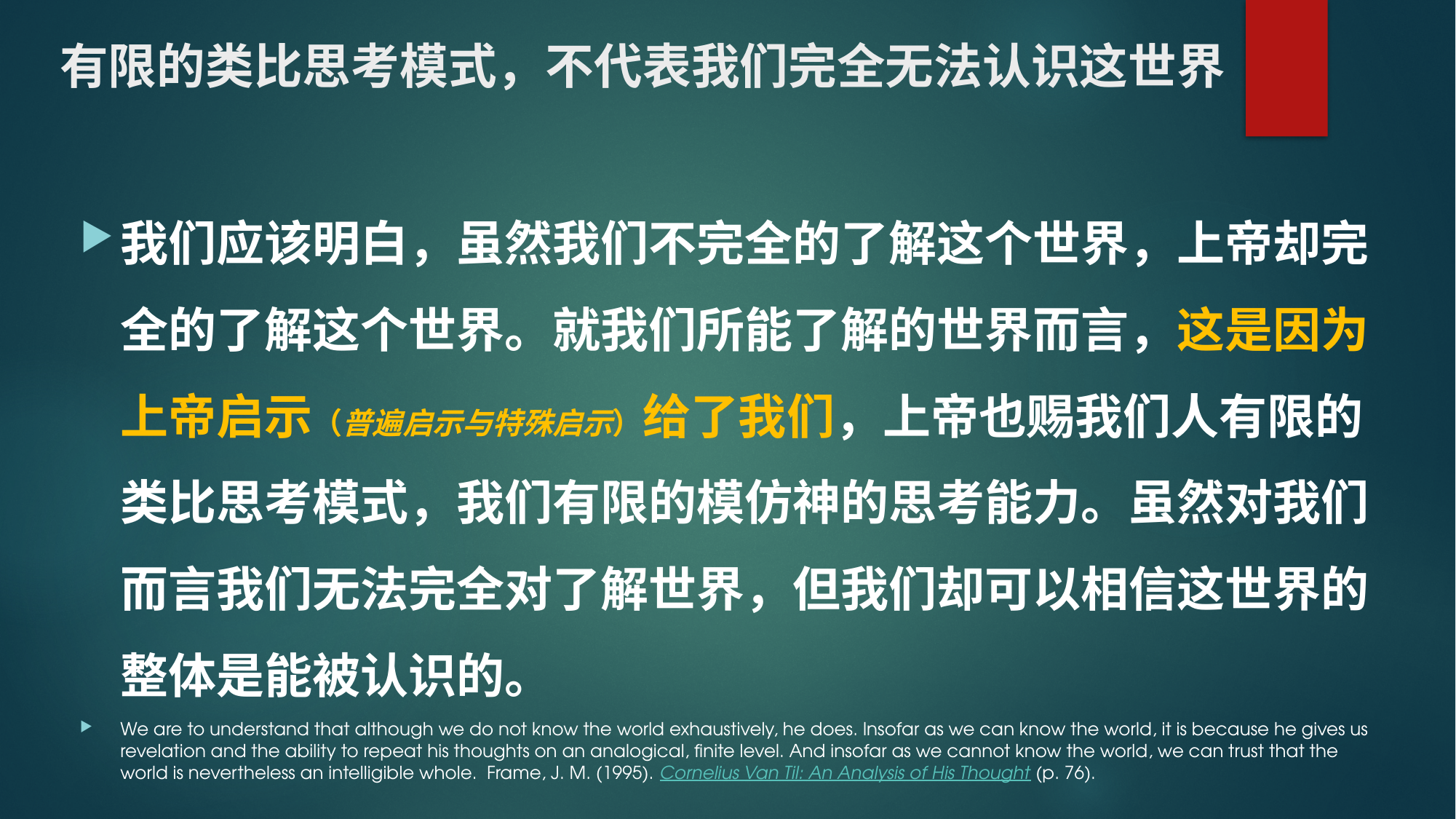

# 有限的类比思考模式，不代表我们完全无法认识这世界
我们应该明白，虽然我们不完全的了解这个世界，上帝却完全的了解这个世界。就我们所能了解的世界而言，这是因为上帝启示（普遍启示与特殊启示）给了我们，上帝也赐我们人有限的类比思考模式，我们有限的模仿神的思考能力。虽然对我们而言我们无法完全对了解世界，但我们却可以相信这世界的整体是能被认识的。
We are to understand that although we do not know the world exhaustively, he does. Insofar as we can know the world, it is because he gives us revelation and the ability to repeat his thoughts on an analogical, finite level. And insofar as we cannot know the world, we can trust that the world is nevertheless an intelligible whole.  Frame, J. M. (1995). Cornelius Van Til: An Analysis of His Thought (p. 76).